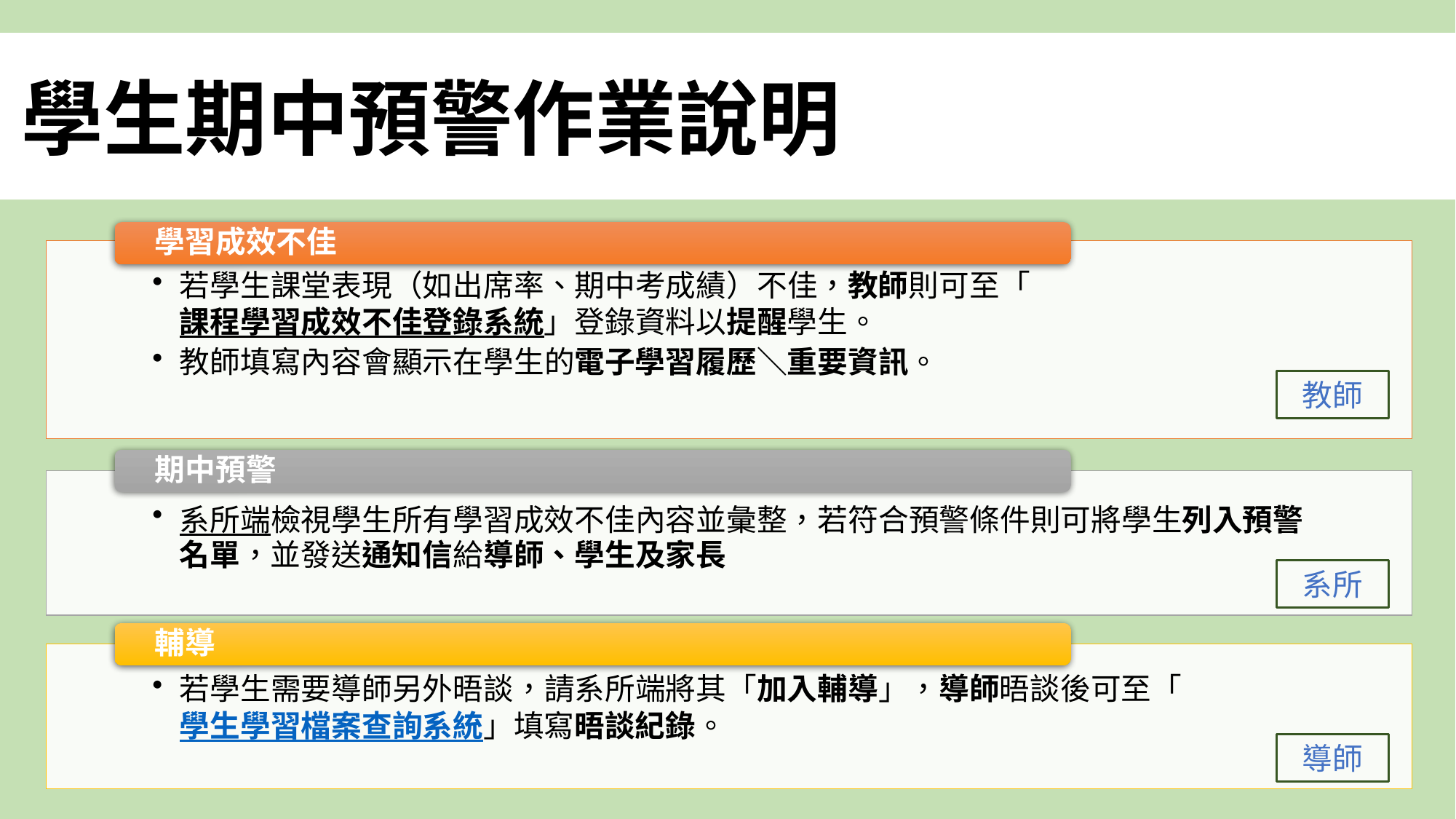

學生期中預警作業說明
若學生課堂表現（如出席率、期中考成績）不佳，教師則可至「課程學習成效不佳登錄系統」登錄資料以提醒學生。
教師填寫內容會顯示在學生的電子學習履歷＼重要資訊。
學習成效不佳
系所端檢視學生所有學習成效不佳內容並彙整，若符合預警條件則可將學生列入預警名單，並發送通知信給導師、學生及家長
期中預警
若學生需要導師另外晤談，請系所端將其「加入輔導」，導師晤談後可至「學生學習檔案查詢系統」填寫晤談紀錄。
輔導
教師
系所
導師